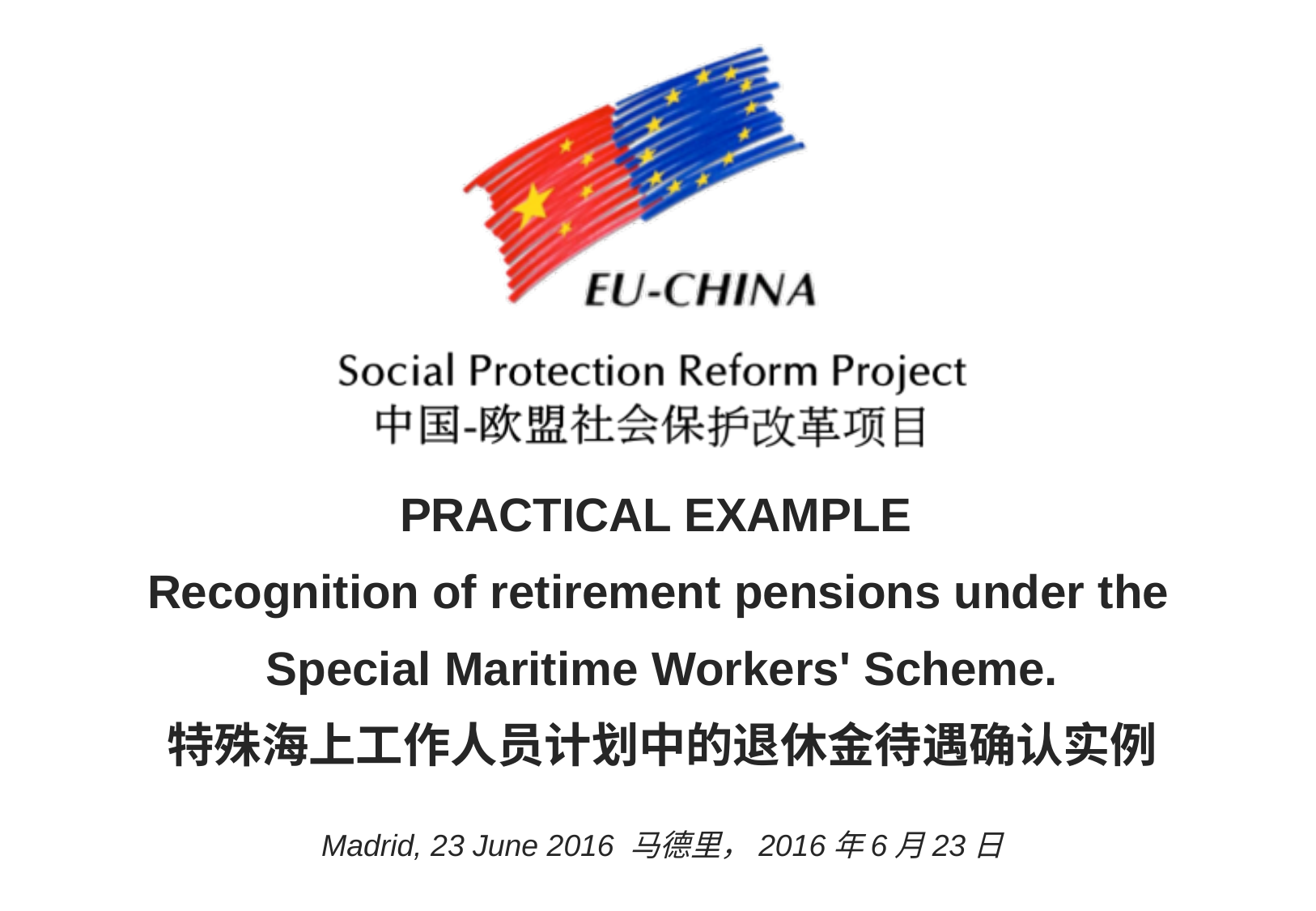

PRACTICAL EXAMPLE
Recognition of retirement pensions under the
Special Maritime Workers' Scheme.
特殊海上工作人员计划中的退休金待遇确认实例

Madrid, 23 June 2016 马德里，2016年6月23日